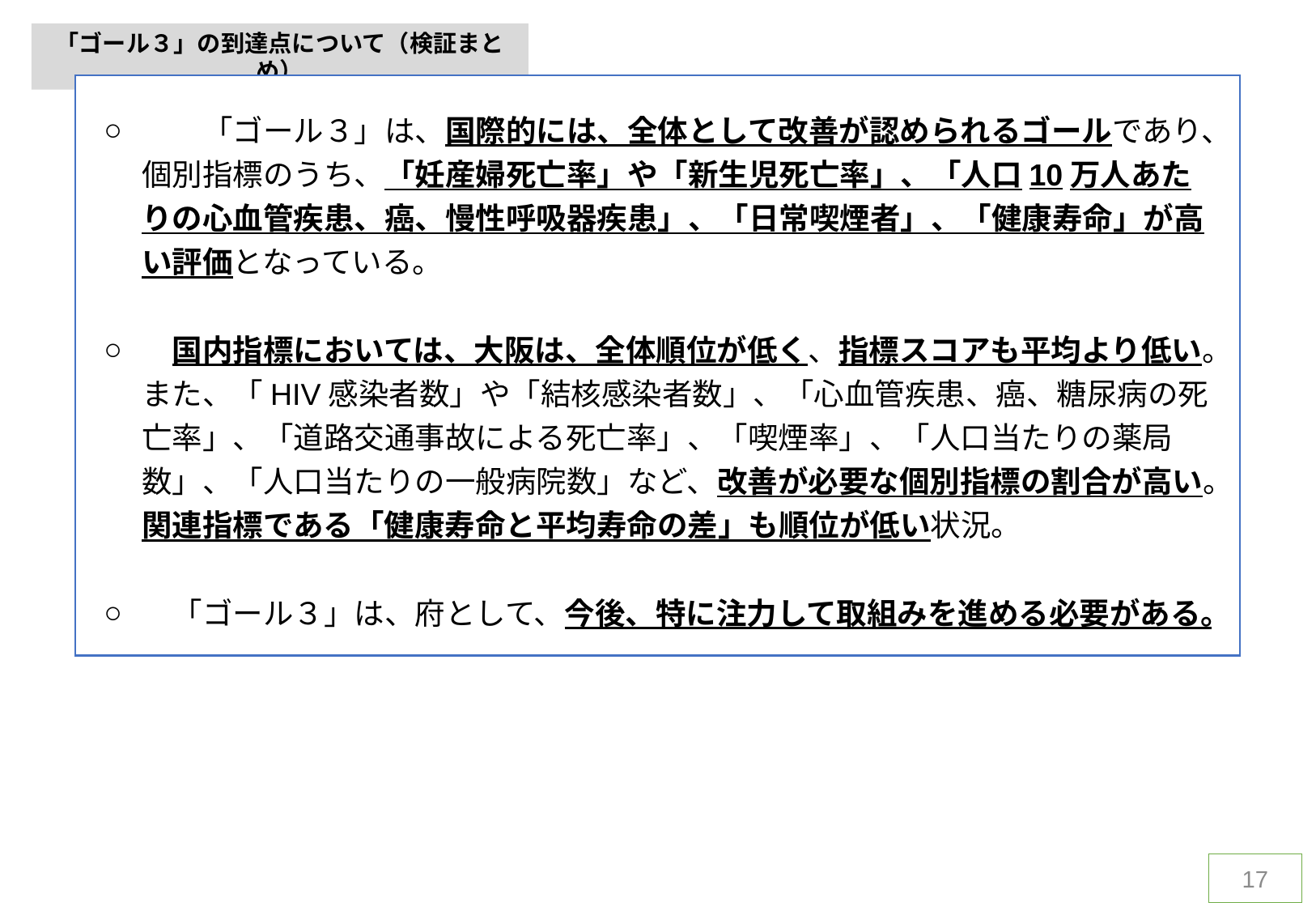

「ゴール３」の到達点について（検証まとめ）
　　「ゴール３」は、国際的には、全体として改善が認められるゴールであり、個別指標のうち、「妊産婦死亡率」や「新生児死亡率」、「人口10万人あたりの心血管疾患、癌、慢性呼吸器疾患」、「日常喫煙者」、「健康寿命」が高い評価となっている。

　国内指標においては、大阪は、全体順位が低く、指標スコアも平均より低い。また、「HIV感染者数」や「結核感染者数」、「心血管疾患、癌、糖尿病の死亡率」、「道路交通事故による死亡率」、「喫煙率」、「人口当たりの薬局数」、「人口当たりの一般病院数」など、改善が必要な個別指標の割合が高い。関連指標である「健康寿命と平均寿命の差」も順位が低い状況。

　「ゴール３」は、府として、今後、特に注力して取組みを進める必要がある。

17